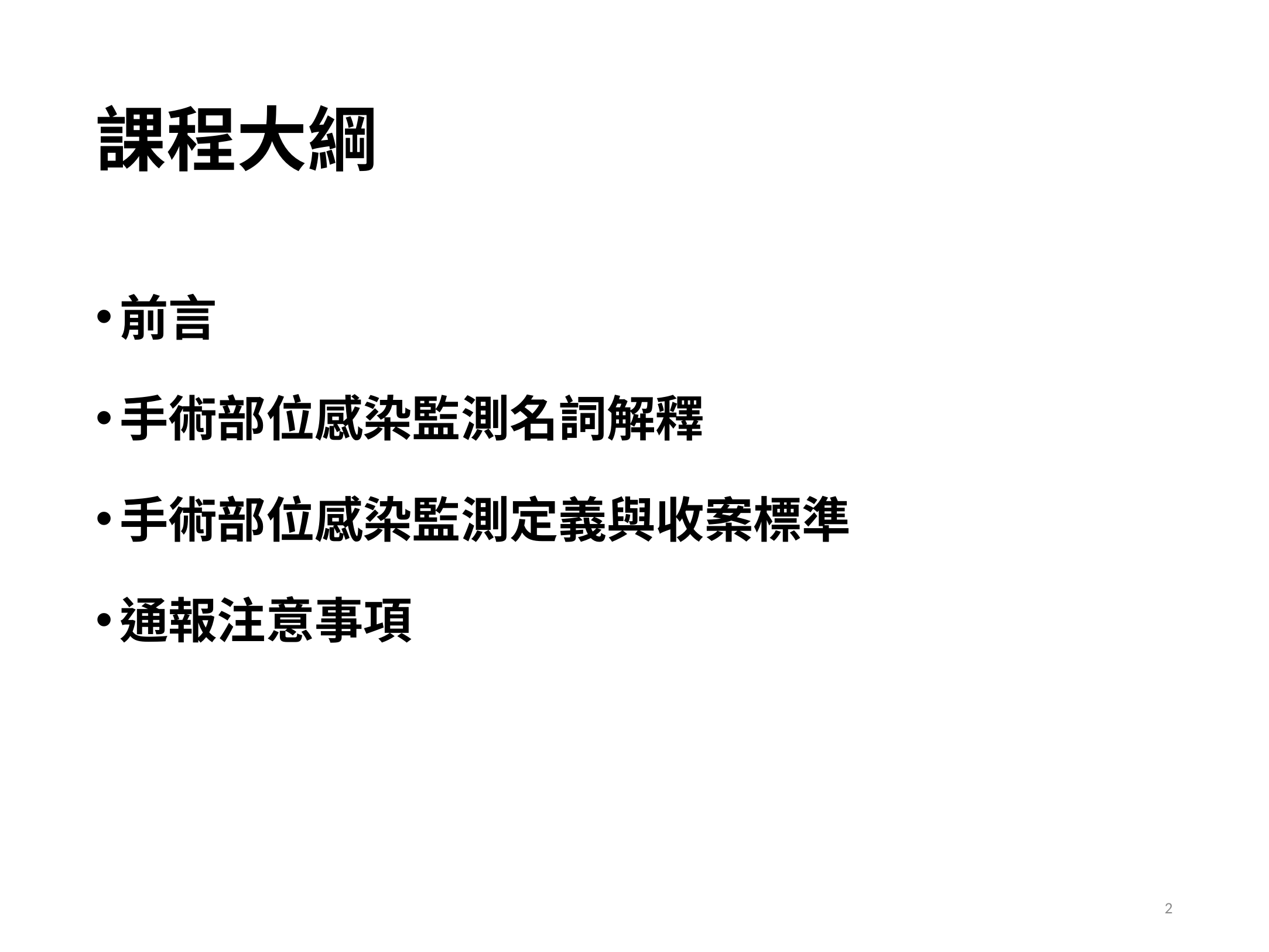

# 課程大綱
前言
手術部位感染監測名詞解釋
手術部位感染監測定義與收案標準
通報注意事項
2